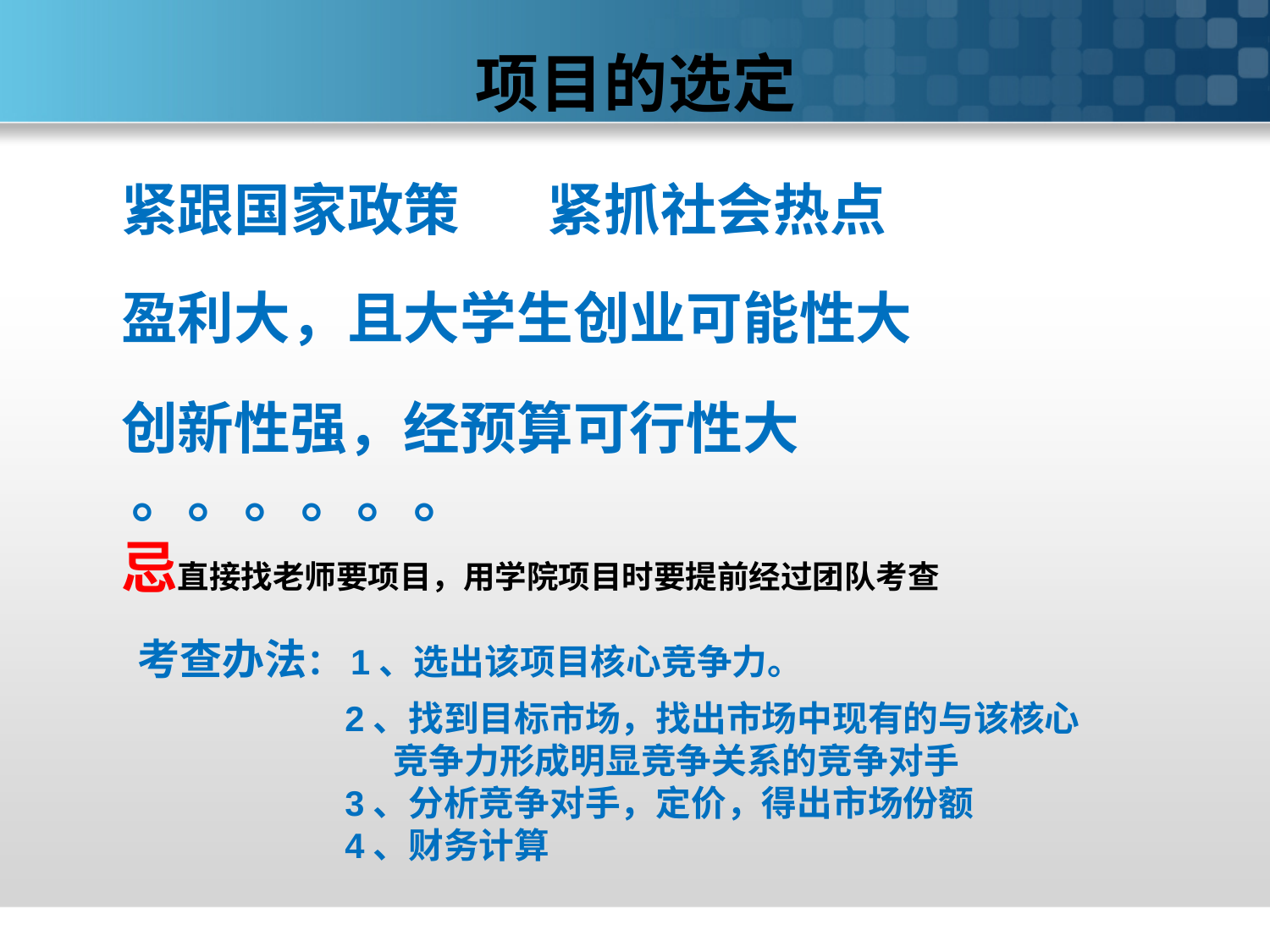

项目的选定
紧跟国家政策
紧抓社会热点
盈利大，且大学生创业可能性大
创新性强，经预算可行性大
。。。。。。
忌直接找老师要项目，用学院项目时要提前经过团队考查
考查办法：1、选出该项目核心竞争力。
2、找到目标市场，找出市场中现有的与该核心
     竞争力形成明显竞争关系的竞争对手
3、分析竞争对手，定价，得出市场份额
4、财务计算